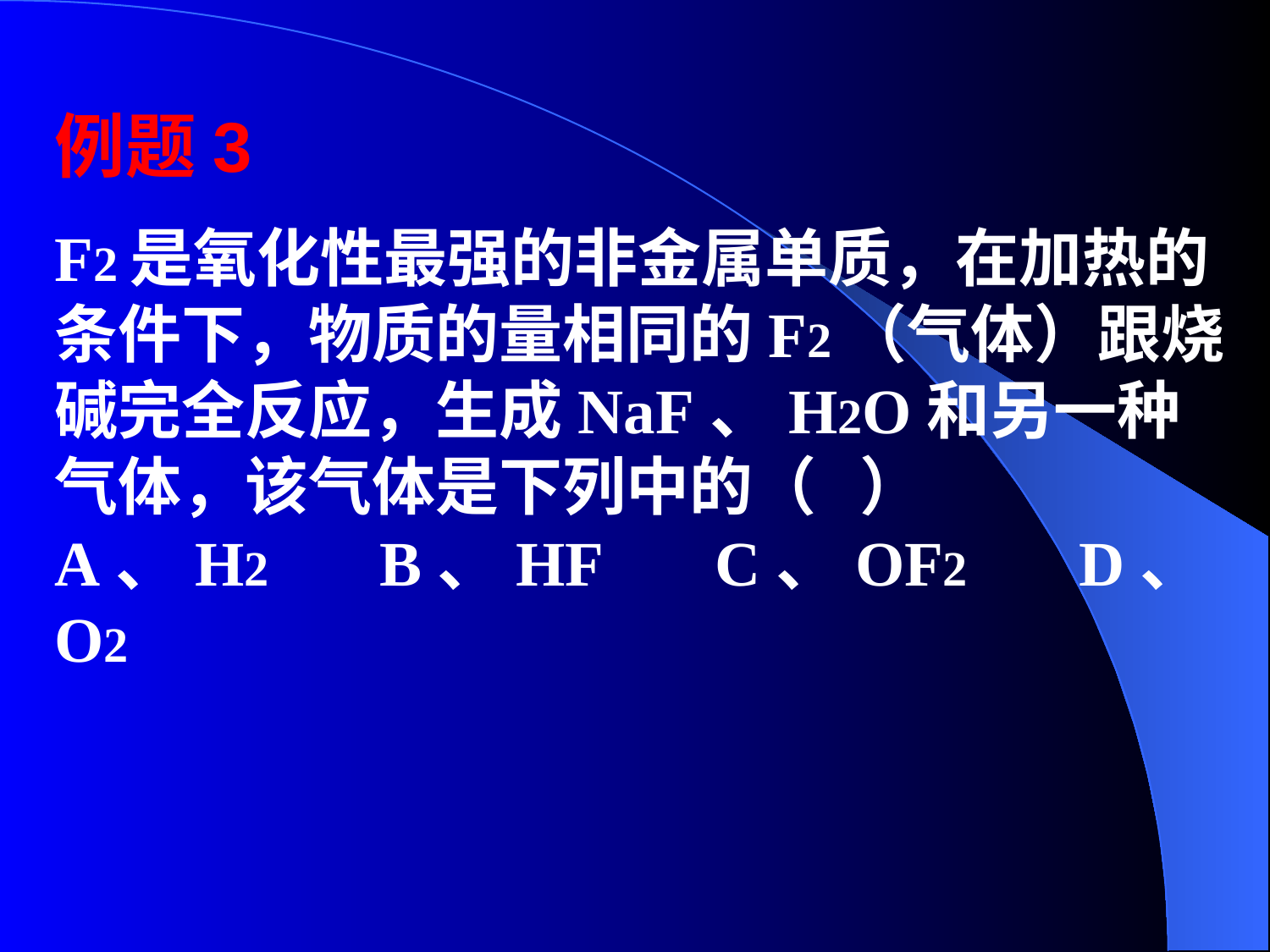

例题3
F2是氧化性最强的非金属单质，在加热的条件下，物质的量相同的F2（气体）跟烧碱完全反应，生成NaF、H2O和另一种气体，该气体是下列中的（   ）
A、H2       B、HF       C、OF2       D、O2

7